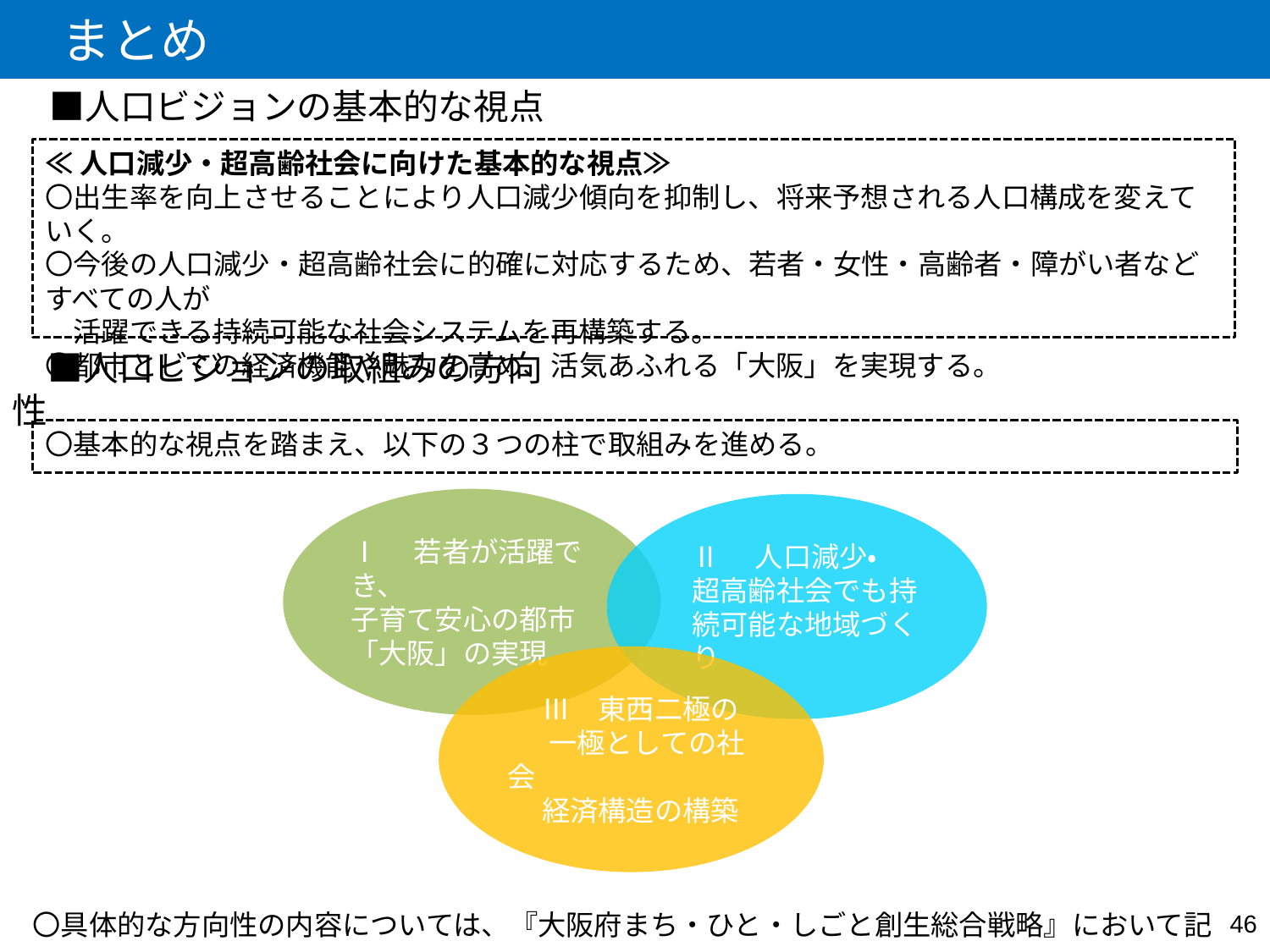

まとめ
　■人口ビジョンの基本的な視点
≪人口減少・超高齢社会に向けた基本的な視点≫
〇出生率を向上させることにより人口減少傾向を抑制し、将来予想される人口構成を変えていく。
〇今後の人口減少・超高齢社会に的確に対応するため、若者・女性・高齢者・障がい者などすべての人が
　活躍できる持続可能な社会システムを再構築する。
〇都市としての経済機能や魅力を高め、活気あふれる「大阪」を実現する。

　■人口ビジョンの取組みの方向性
〇基本的な視点を踏まえ、以下の３つの柱で取組みを進める。
Ⅰ　若者が活躍でき、　
子育て安心の都市
「大阪」の実現
Ⅱ　人口減少・
超高齢社会でも持続可能な地域づくり
　 Ⅲ　東西二極の
 　一極としての社会
　 経済構造の構築
〇具体的な方向性の内容については、『大阪府まち・ひと・しごと創生総合戦略』において記載
46